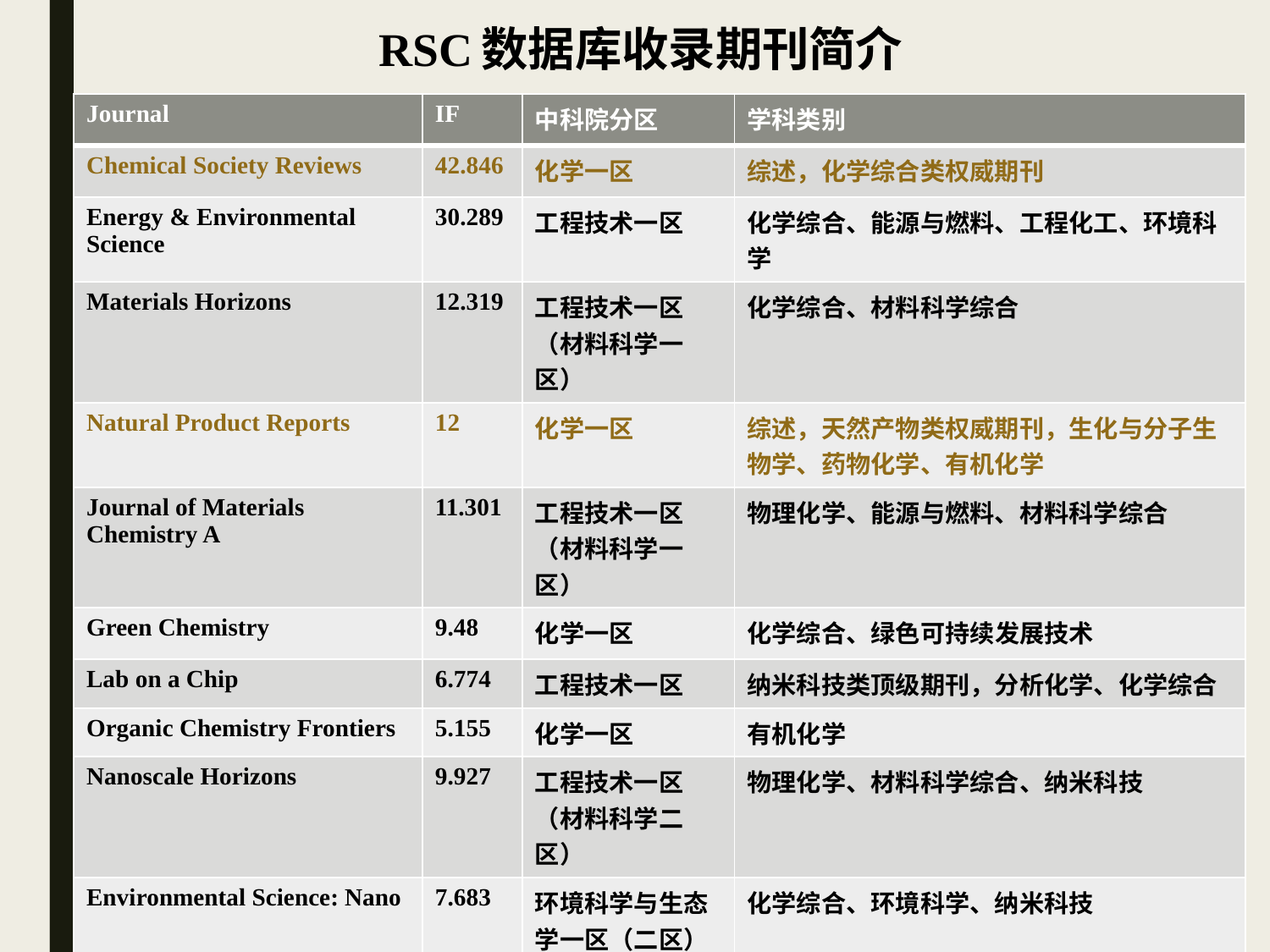

RSC数据库收录期刊简介
| Journal | IF | 中科院分区 | 学科类别 |
| --- | --- | --- | --- |
| Chemical Society Reviews | 42.846 | 化学一区 | 综述，化学综合类权威期刊 |
| Energy & Environmental Science | 30.289 | 工程技术一区 | 化学综合、能源与燃料、工程化工、环境科学 |
| Materials Horizons | 12.319 | 工程技术一区（材料科学一区） | 化学综合、材料科学综合 |
| Natural Product Reports | 12 | 化学一区 | 综述，天然产物类权威期刊，生化与分子生物学、药物化学、有机化学 |
| Journal of Materials Chemistry A | 11.301 | 工程技术一区（材料科学一区） | 物理化学、能源与燃料、材料科学综合 |
| Green Chemistry | 9.48 | 化学一区 | 化学综合、绿色可持续发展技术 |
| Lab on a Chip | 6.774 | 工程技术一区 | 纳米科技类顶级期刊，分析化学、化学综合 |
| Organic Chemistry Frontiers | 5.155 | 化学一区 | 有机化学 |
| Nanoscale Horizons | 9.927 | 工程技术一区（材料科学二区） | 物理化学、材料科学综合、纳米科技 |
| Environmental Science: Nano | 7.683 | 环境科学与生态学一区（二区） | 化学综合、环境科学、纳米科技 |
| Journal of Materials Chemistry C | 7.059 | 工程技术一区（材料科学二区） | 材料科学综合、物理应用 |
| Nanoscale | 6.895 | 工程技术一区（材料科学二区） | 化学综合、材料科学综合、纳米科技、物理应用 |
| Chemical Communications | 5.996 | 化学一区（二区） | 化学综合 |